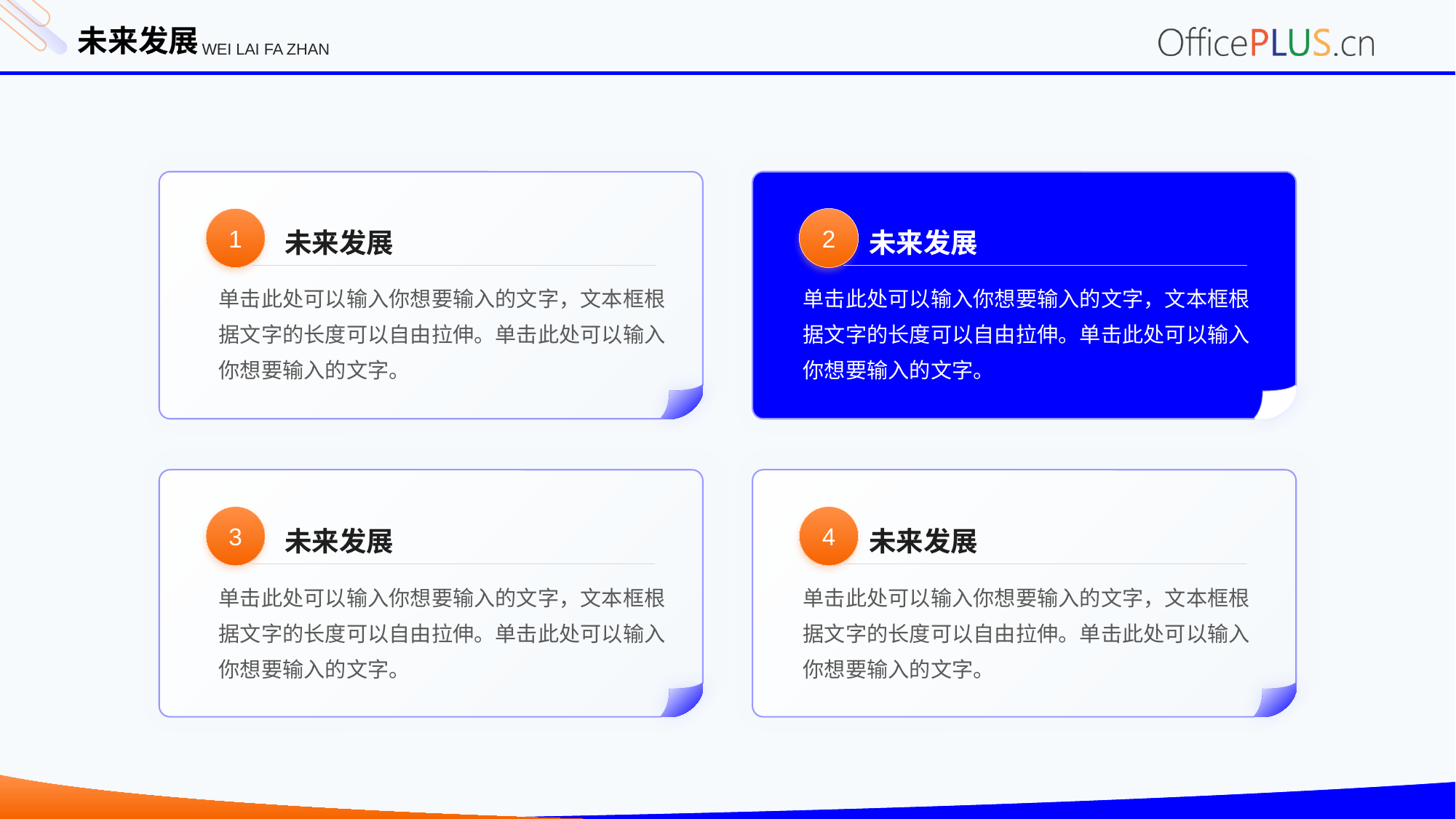

未来发展

WEI LAI FA ZHAN
1
2
未来发展
未来发展
单击此处可以输入你想要输入的文字，文本框根据文字的长度可以自由拉伸。单击此处可以输入你想要输入的文字。

单击此处可以输入你想要输入的文字，文本框根据文字的长度可以自由拉伸。单击此处可以输入你想要输入的文字。

3
4
未来发展
未来发展
单击此处可以输入你想要输入的文字，文本框根据文字的长度可以自由拉伸。单击此处可以输入你想要输入的文字。

单击此处可以输入你想要输入的文字，文本框根据文字的长度可以自由拉伸。单击此处可以输入你想要输入的文字。